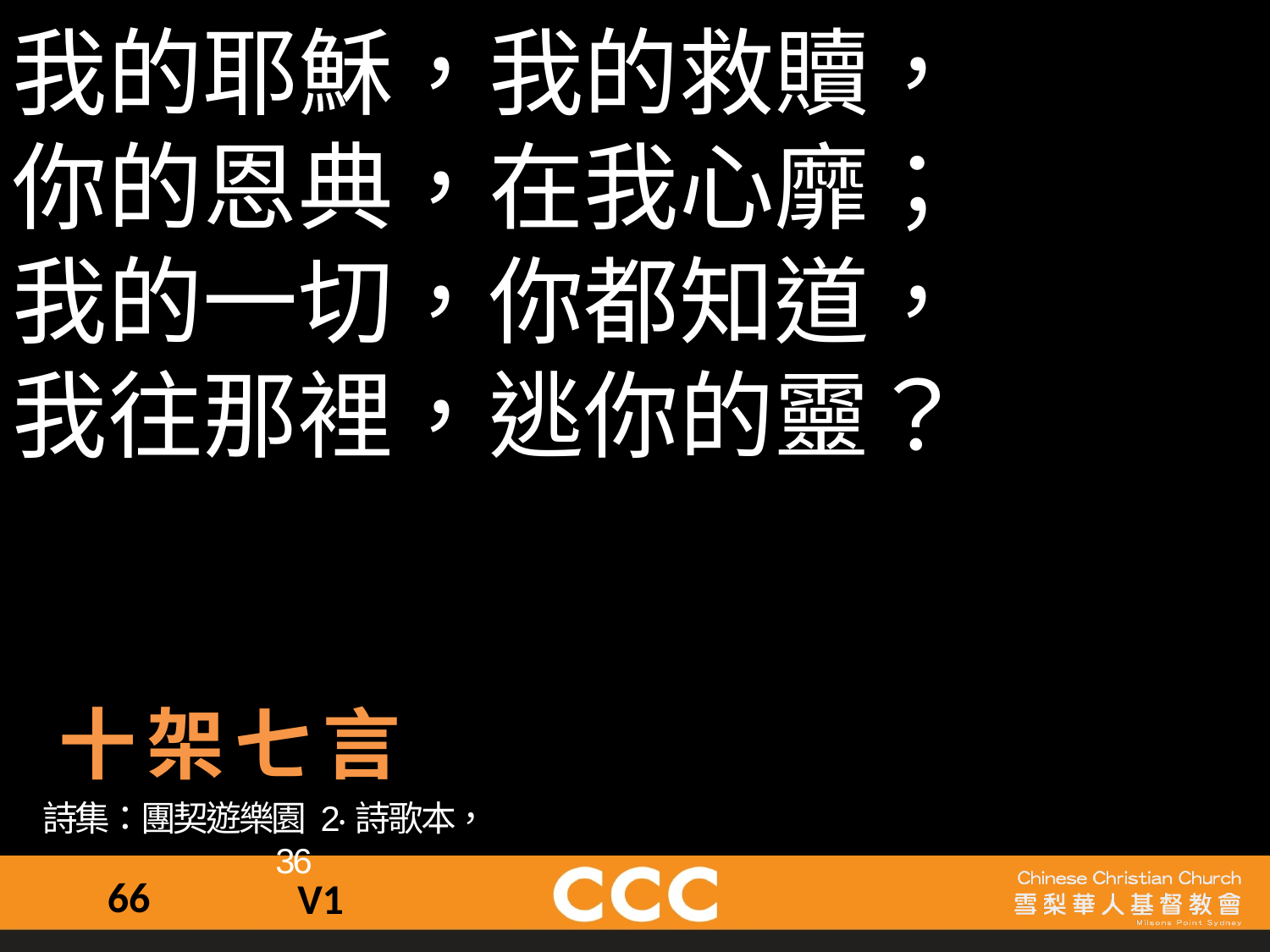

我的耶穌，我的救贖，
你的恩典，在我心靡；
我的一切，你都知道，
我往那裡，逃你的靈？
十架七言
詩集：團契遊樂園 2‧詩歌本，36
66
V1